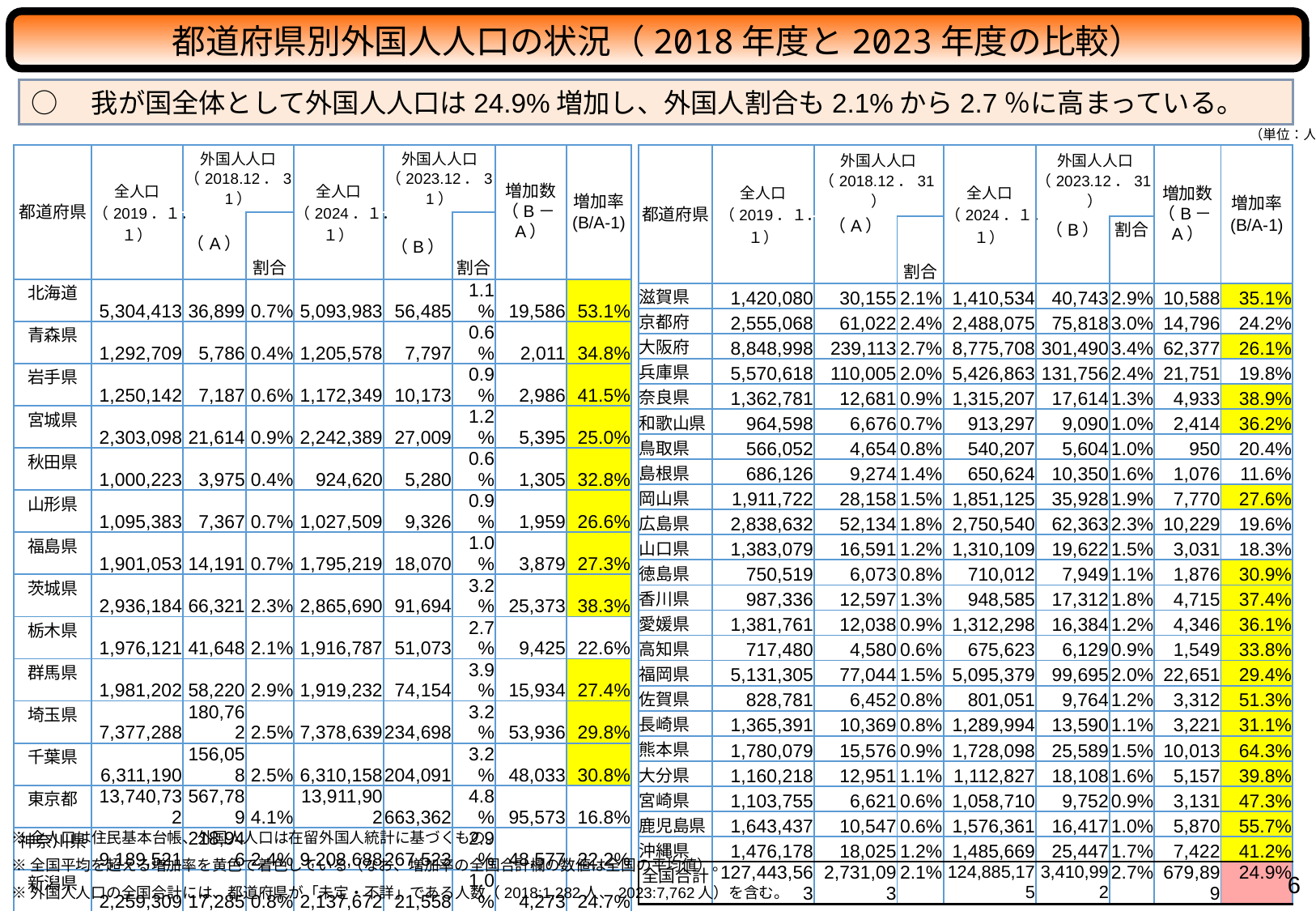

都道府県別外国人人口の状況（2018年度と2023年度の比較）
○　我が国全体として外国人人口は24.9%増加し、外国人割合も2.1%から2.7％に高まっている。
（単位：人）
| 都道府県 | 全人口 （2019．１．１） | 外国人人口（2018.12．31） |  | 全人口 （2024．１．１） | 外国人人口（2023.12．31） |  | 増加数 （B－A） | 増加率 (B/A-1) |
| --- | --- | --- | --- | --- | --- | --- | --- | --- |
|  |  | （A） | 割合 |  | （B） | 割合 |  |  |
| 北海道 | 5,304,413 | 36,899 | 0.7% | 5,093,983 | 56,485 | 1.1% | 19,586 | 53.1% |
| 青森県 | 1,292,709 | 5,786 | 0.4% | 1,205,578 | 7,797 | 0.6% | 2,011 | 34.8% |
| 岩手県 | 1,250,142 | 7,187 | 0.6% | 1,172,349 | 10,173 | 0.9% | 2,986 | 41.5% |
| 宮城県 | 2,303,098 | 21,614 | 0.9% | 2,242,389 | 27,009 | 1.2% | 5,395 | 25.0% |
| 秋田県 | 1,000,223 | 3,975 | 0.4% | 924,620 | 5,280 | 0.6% | 1,305 | 32.8% |
| 山形県 | 1,095,383 | 7,367 | 0.7% | 1,027,509 | 9,326 | 0.9% | 1,959 | 26.6% |
| 福島県 | 1,901,053 | 14,191 | 0.7% | 1,795,219 | 18,070 | 1.0% | 3,879 | 27.3% |
| 茨城県 | 2,936,184 | 66,321 | 2.3% | 2,865,690 | 91,694 | 3.2% | 25,373 | 38.3% |
| 栃木県 | 1,976,121 | 41,648 | 2.1% | 1,916,787 | 51,073 | 2.7% | 9,425 | 22.6% |
| 群馬県 | 1,981,202 | 58,220 | 2.9% | 1,919,232 | 74,154 | 3.9% | 15,934 | 27.4% |
| 埼玉県 | 7,377,288 | 180,762 | 2.5% | 7,378,639 | 234,698 | 3.2% | 53,936 | 29.8% |
| 千葉県 | 6,311,190 | 156,058 | 2.5% | 6,310,158 | 204,091 | 3.2% | 48,033 | 30.8% |
| 東京都 | 13,740,732 | 567,789 | 4.1% | 13,911,902 | 663,362 | 4.8% | 95,573 | 16.8% |
| 神奈川県 | 9,189,521 | 218,946 | 2.4% | 9,208,688 | 267,523 | 2.9% | 48,577 | 22.2% |
| 新潟県 | 2,259,309 | 17,285 | 0.8% | 2,137,672 | 21,558 | 1.0% | 4,273 | 24.7% |
| 富山県 | 1,063,293 | 18,556 | 1.7% | 1,019,004 | 22,460 | 2.2% | 3,904 | 21.0% |
| 石川県 | 1,145,948 | 15,455 | 1.3% | 1,109,226 | 19,407 | 1.7% | 3,952 | 25.6% |
| 福井県 | 786,503 | 15,114 | 1.9% | 752,390 | 17,595 | 2.3% | 2,481 | 16.4% |
| 山梨県 | 832,769 | 16,073 | 1.9% | 806,369 | 21,502 | 2.7% | 5,429 | 33.8% |
| 長野県 | 2,101,891 | 36,526 | 1.7% | 2,028,135 | 43,075 | 2.1% | 6,549 | 17.9% |
| 岐阜県 | 2,044,114 | 55,205 | 2.7% | 1,967,862 | 69,477 | 3.5% | 14,272 | 25.9% |
| 静岡県 | 3,726,537 | 92,459 | 2.5% | 3,606,469 | 115,642 | 3.2% | 23,183 | 25.1% |
| 愛知県 | 7,565,309 | 260,952 | 3.4% | 7,500,882 | 310,845 | 4.1% | 49,893 | 19.1% |
| 三重県 | 1,824,637 | 52,087 | 2.9% | 1,757,527 | 64,420 | 3.7% | 12,333 | 23.7% |
| 都道府県 | 全人口 （2019．１．１） | 外国人人口 （2018.12．31） |  | 全人口 （2024．１．１） | 外国人人口（2023.12．31） |  | 増加数 （B－A） | 増加率 (B/A-1) |
| --- | --- | --- | --- | --- | --- | --- | --- | --- |
|  |  | （A） | 割合 |  | （B） | 割合 |  |  |
| 滋賀県 | 1,420,080 | 30,155 | 2.1% | 1,410,534 | 40,743 | 2.9% | 10,588 | 35.1% |
| 京都府 | 2,555,068 | 61,022 | 2.4% | 2,488,075 | 75,818 | 3.0% | 14,796 | 24.2% |
| 大阪府 | 8,848,998 | 239,113 | 2.7% | 8,775,708 | 301,490 | 3.4% | 62,377 | 26.1% |
| 兵庫県 | 5,570,618 | 110,005 | 2.0% | 5,426,863 | 131,756 | 2.4% | 21,751 | 19.8% |
| 奈良県 | 1,362,781 | 12,681 | 0.9% | 1,315,207 | 17,614 | 1.3% | 4,933 | 38.9% |
| 和歌山県 | 964,598 | 6,676 | 0.7% | 913,297 | 9,090 | 1.0% | 2,414 | 36.2% |
| 鳥取県 | 566,052 | 4,654 | 0.8% | 540,207 | 5,604 | 1.0% | 950 | 20.4% |
| 島根県 | 686,126 | 9,274 | 1.4% | 650,624 | 10,350 | 1.6% | 1,076 | 11.6% |
| 岡山県 | 1,911,722 | 28,158 | 1.5% | 1,851,125 | 35,928 | 1.9% | 7,770 | 27.6% |
| 広島県 | 2,838,632 | 52,134 | 1.8% | 2,750,540 | 62,363 | 2.3% | 10,229 | 19.6% |
| 山口県 | 1,383,079 | 16,591 | 1.2% | 1,310,109 | 19,622 | 1.5% | 3,031 | 18.3% |
| 徳島県 | 750,519 | 6,073 | 0.8% | 710,012 | 7,949 | 1.1% | 1,876 | 30.9% |
| 香川県 | 987,336 | 12,597 | 1.3% | 948,585 | 17,312 | 1.8% | 4,715 | 37.4% |
| 愛媛県 | 1,381,761 | 12,038 | 0.9% | 1,312,298 | 16,384 | 1.2% | 4,346 | 36.1% |
| 高知県 | 717,480 | 4,580 | 0.6% | 675,623 | 6,129 | 0.9% | 1,549 | 33.8% |
| 福岡県 | 5,131,305 | 77,044 | 1.5% | 5,095,379 | 99,695 | 2.0% | 22,651 | 29.4% |
| 佐賀県 | 828,781 | 6,452 | 0.8% | 801,051 | 9,764 | 1.2% | 3,312 | 51.3% |
| 長崎県 | 1,365,391 | 10,369 | 0.8% | 1,289,994 | 13,590 | 1.1% | 3,221 | 31.1% |
| 熊本県 | 1,780,079 | 15,576 | 0.9% | 1,728,098 | 25,589 | 1.5% | 10,013 | 64.3% |
| 大分県 | 1,160,218 | 12,951 | 1.1% | 1,112,827 | 18,108 | 1.6% | 5,157 | 39.8% |
| 宮崎県 | 1,103,755 | 6,621 | 0.6% | 1,058,710 | 9,752 | 0.9% | 3,131 | 47.3% |
| 鹿児島県 | 1,643,437 | 10,547 | 0.6% | 1,576,361 | 16,417 | 1.0% | 5,870 | 55.7% |
| 沖縄県 | 1,476,178 | 18,025 | 1.2% | 1,485,669 | 25,447 | 1.7% | 7,422 | 41.2% |
| 全国合計 | 127,443,563 | 2,731,093 | 2.1% | 124,885,175 | 3,410,992 | 2.7% | 679,899 | 24.9% |
※全人口は住民基本台帳、外国人人口は在留外国人統計に基づくもの。
※全国平均を超える増加率を黄色で着色している（なお、増加率の全国合計欄の数値は全国の平均値）。
6
※外国人人口の全国合計には、都道府県が「未定・不詳」である人数（2018:1,282人、2023:7,762人）を含む。